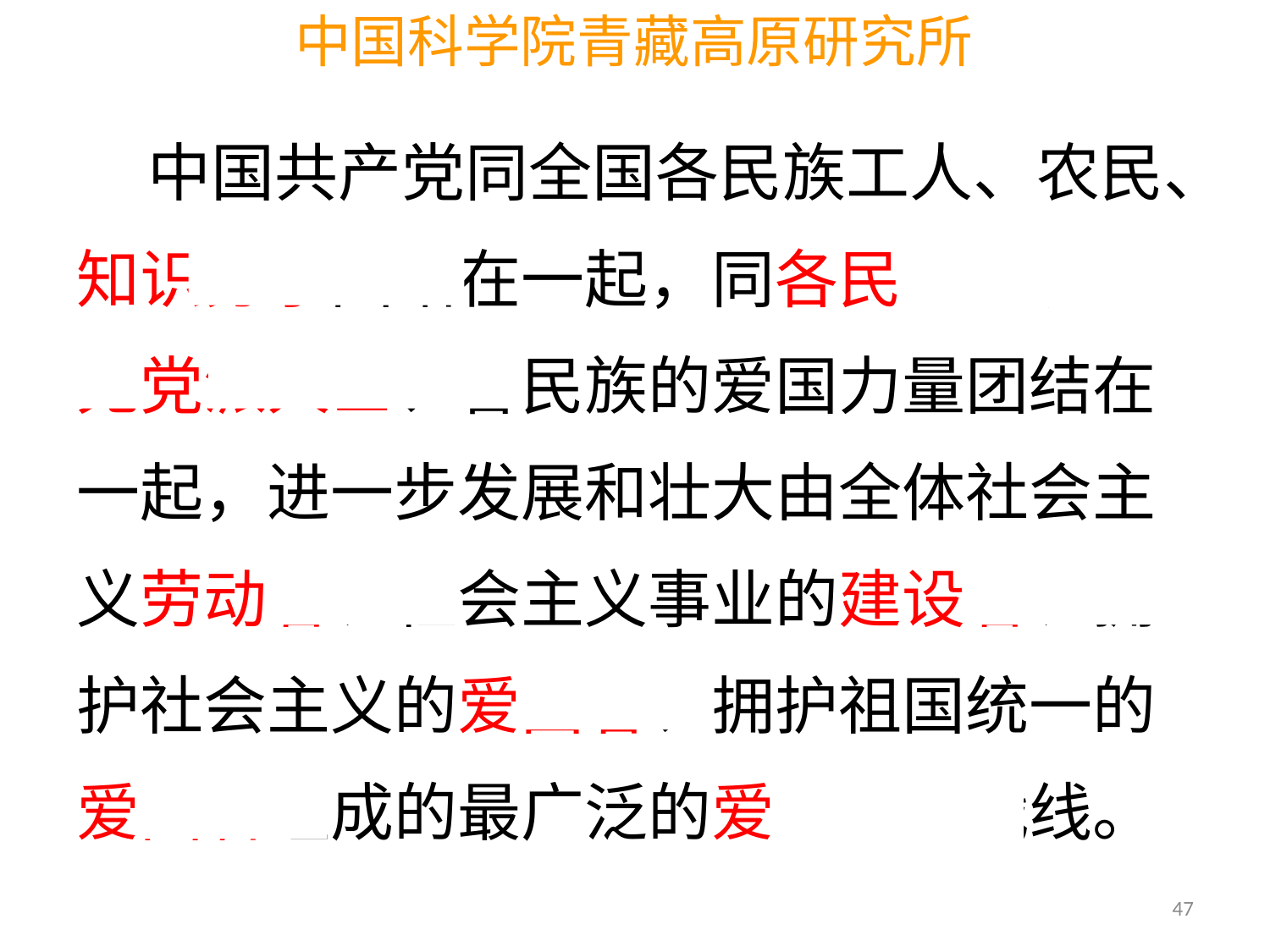

# 中国共产党同全国各民族工人、农民、知识分子团结在一起，同各民主党派、无党派人士、各民族的爱国力量团结在一起，进一步发展和壮大由全体社会主义劳动者、社会主义事业的建设者、拥护社会主义的爱国者、拥护祖国统一的爱国者组成的最广泛的爱国统一战线。

47